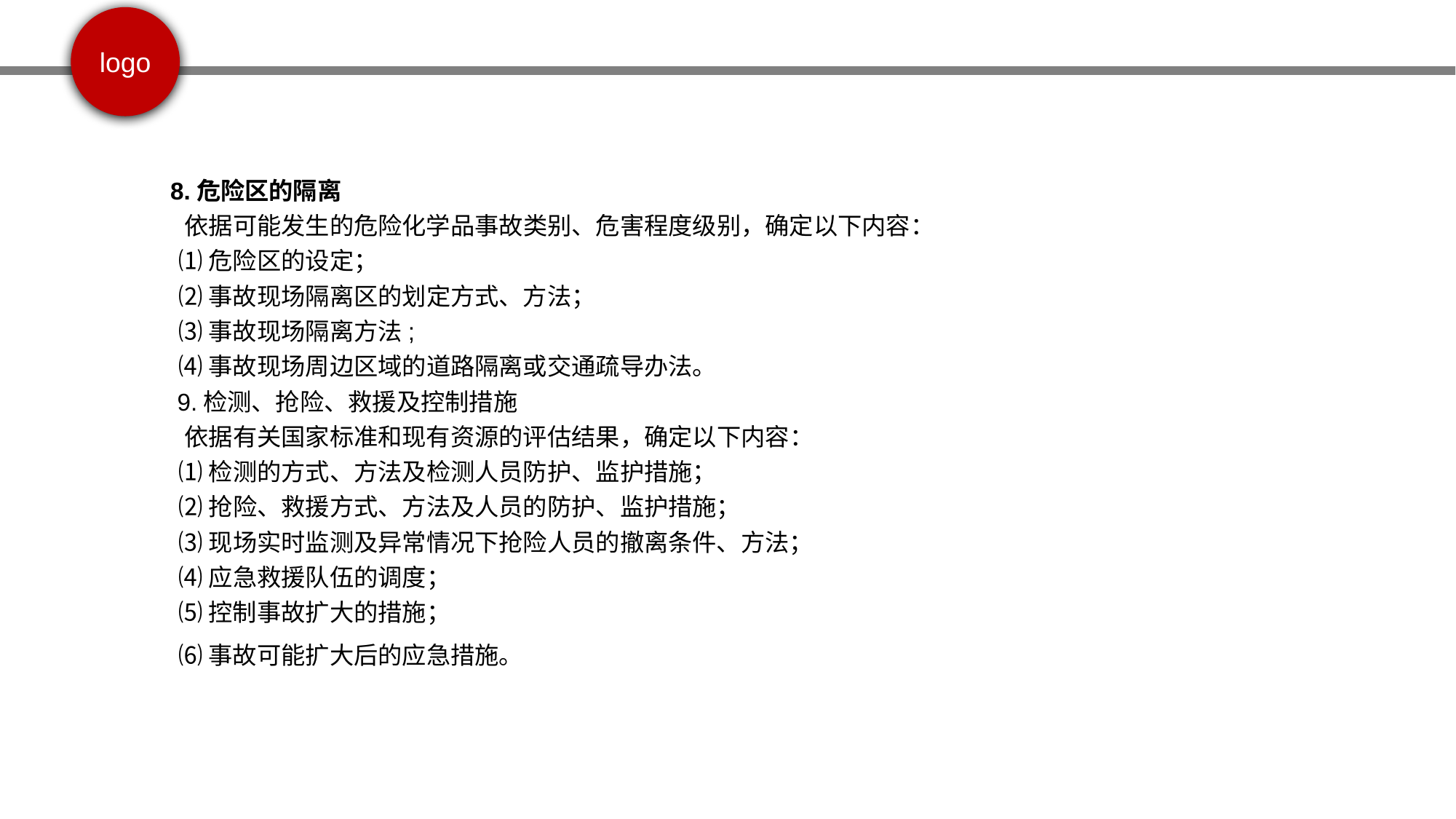

8.危险区的隔离
    依据可能发生的危险化学品事故类别、危害程度级别，确定以下内容：
    ⑴危险区的设定；
    ⑵事故现场隔离区的划定方式、方法；
    ⑶事故现场隔离方法;
    ⑷事故现场周边区域的道路隔离或交通疏导办法。
   9.检测、抢险、救援及控制措施
    依据有关国家标准和现有资源的评估结果，确定以下内容：
    ⑴检测的方式、方法及检测人员防护、监护措施；
    ⑵抢险、救援方式、方法及人员的防护、监护措施；
    ⑶现场实时监测及异常情况下抢险人员的撤离条件、方法；
    ⑷应急救援队伍的调度；
    ⑸控制事故扩大的措施；
    ⑹事故可能扩大后的应急措施。